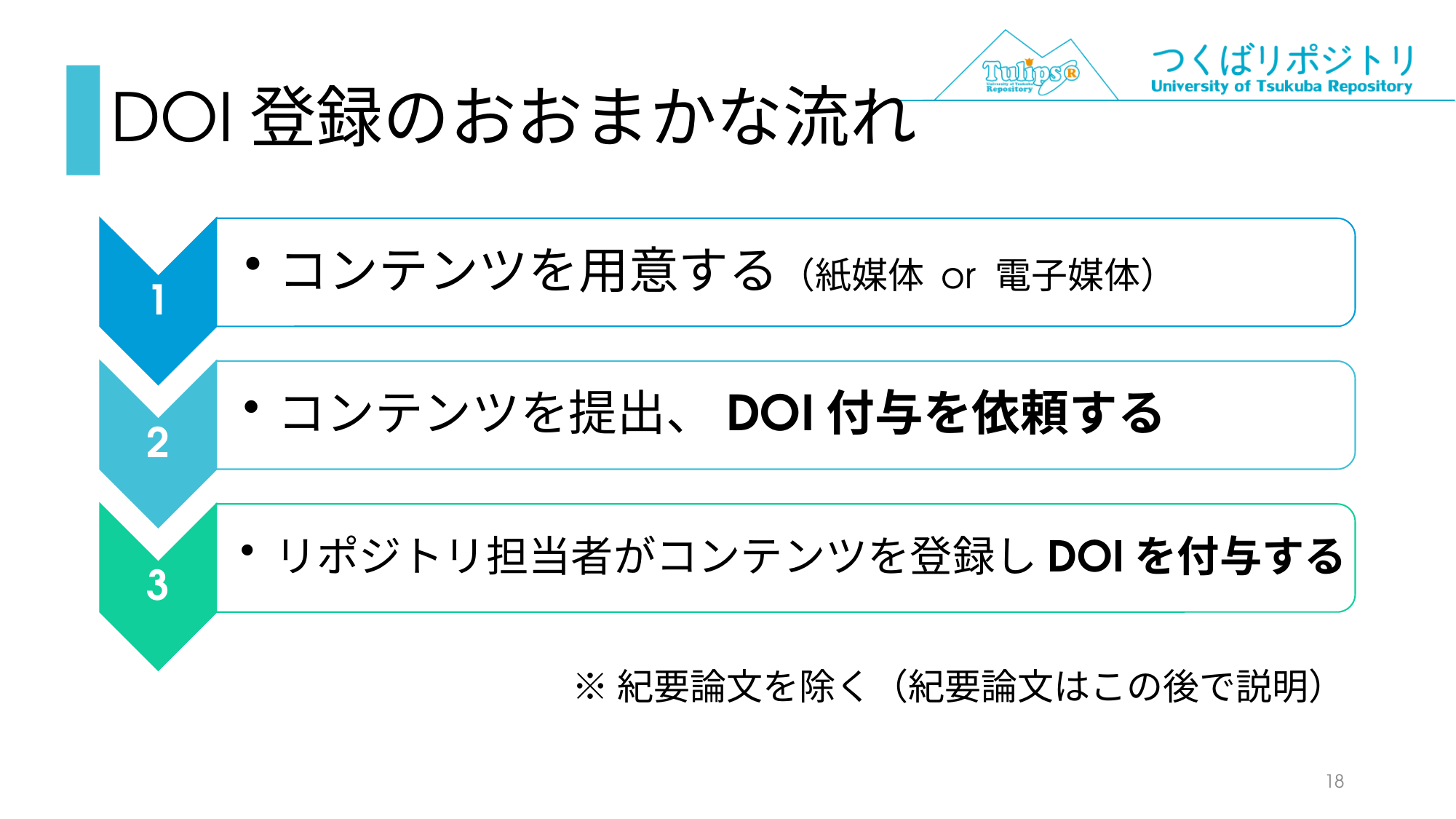

# DOI登録のおおまかな流れ
1
コンテンツを用意する（紙媒体 or 電子媒体）
2
コンテンツを提出、DOI付与を依頼する
3
リポジトリ担当者がコンテンツを登録しDOIを付与する
※紀要論文を除く（紀要論文はこの後で説明）
18